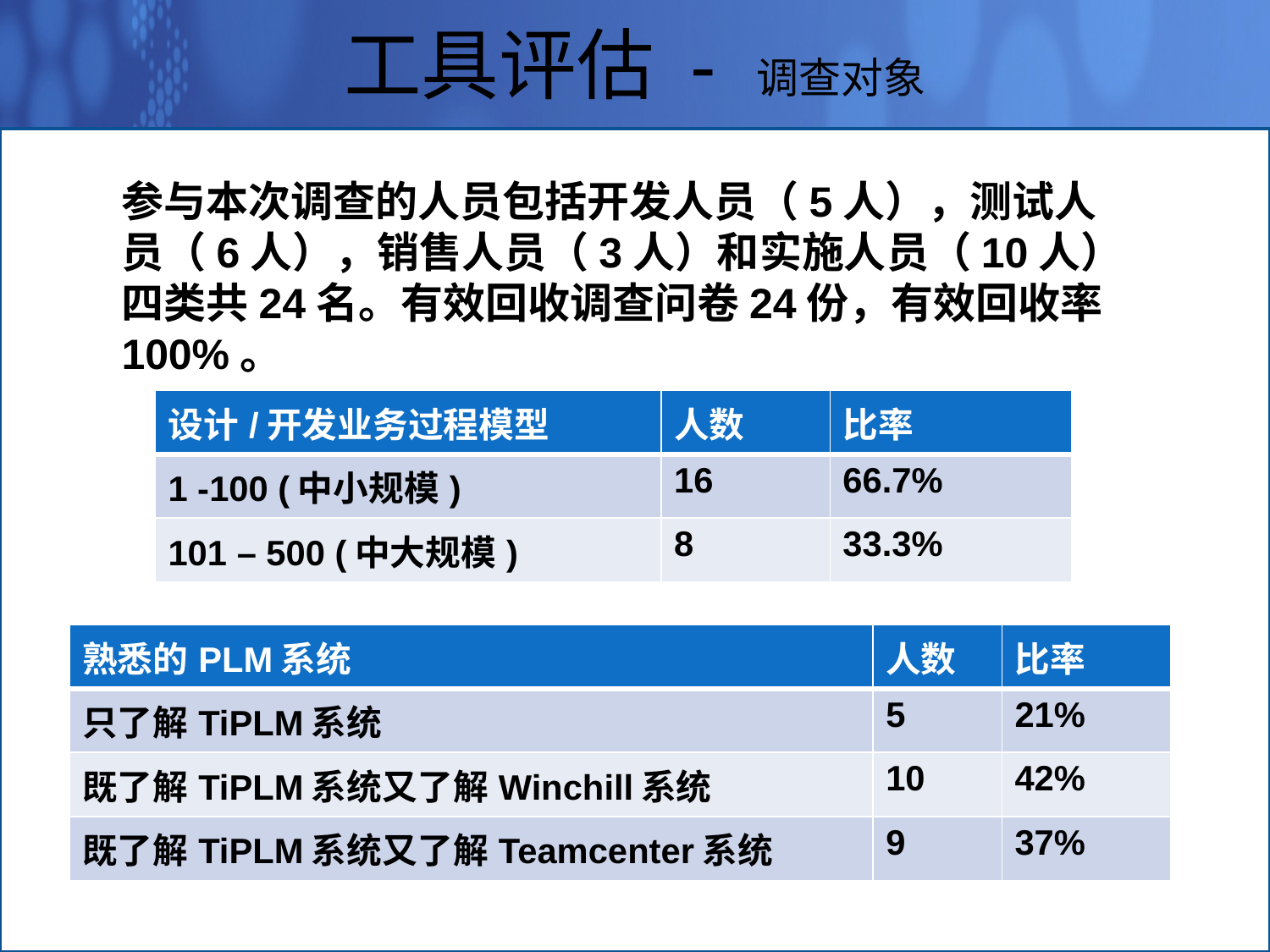

工具评估 - 调查对象
参与本次调查的人员包括开发人员（5人），测试人员（6人），销售人员（3人）和实施人员（10人）四类共24名。有效回收调查问卷24份，有效回收率100%。
| 设计/开发业务过程模型 | 人数 | 比率 |
| --- | --- | --- |
| 1 -100 (中小规模) | 16 | 66.7% |
| 101 – 500 (中大规模) | 8 | 33.3% |
| 熟悉的PLM系统 | 人数 | 比率 |
| --- | --- | --- |
| 只了解TiPLM系统 | 5 | 21% |
| 既了解TiPLM系统又了解Winchill系统 | 10 | 42% |
| 既了解TiPLM系统又了解Teamcenter系统 | 9 | 37% |